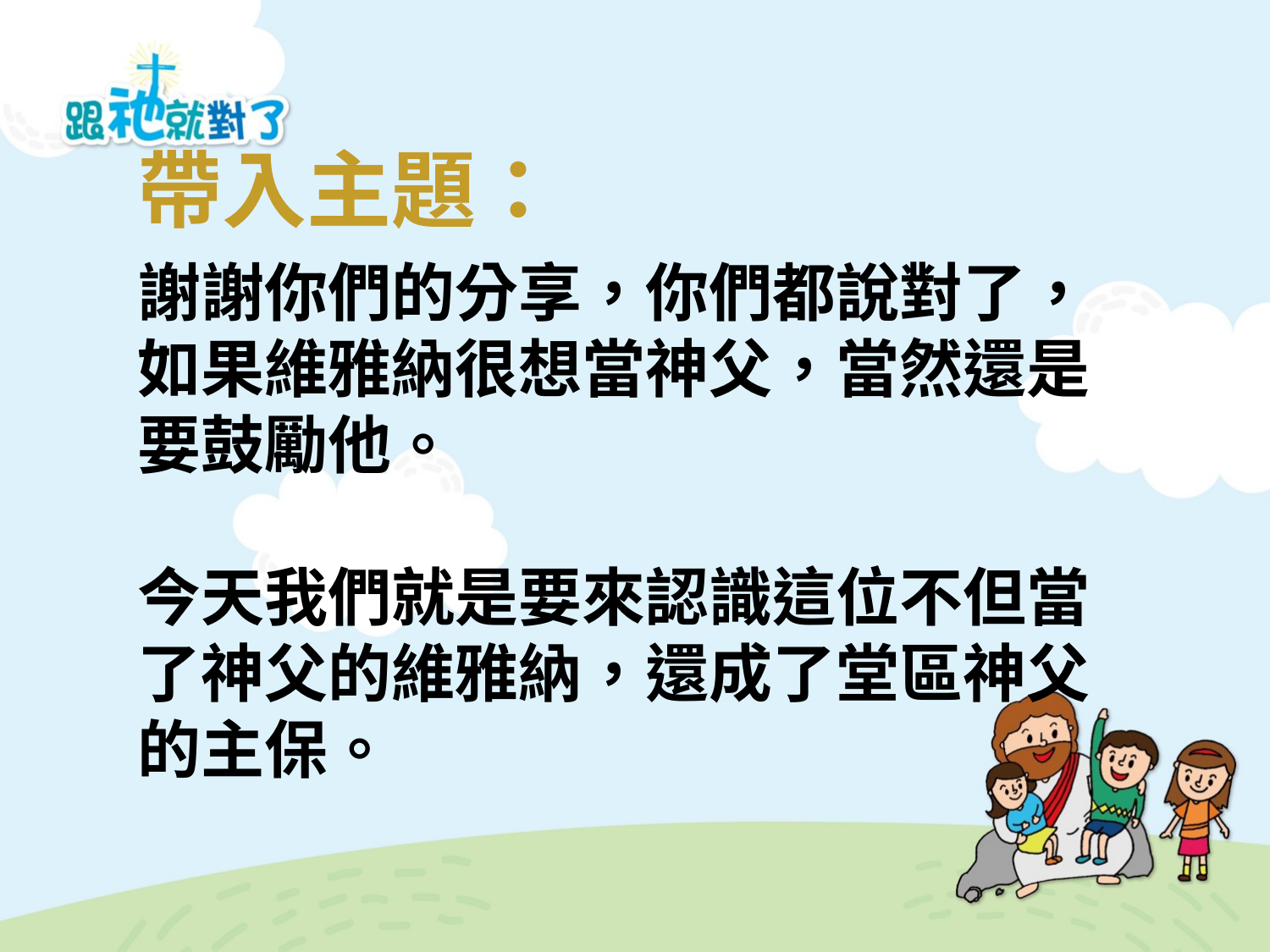

帶入主題：
謝謝你們的分享，你們都說對了，如果維雅納很想當神父，當然還是要鼓勵他。

今天我們就是要來認識這位不但當了神父的維雅納，還成了堂區神父的主保。